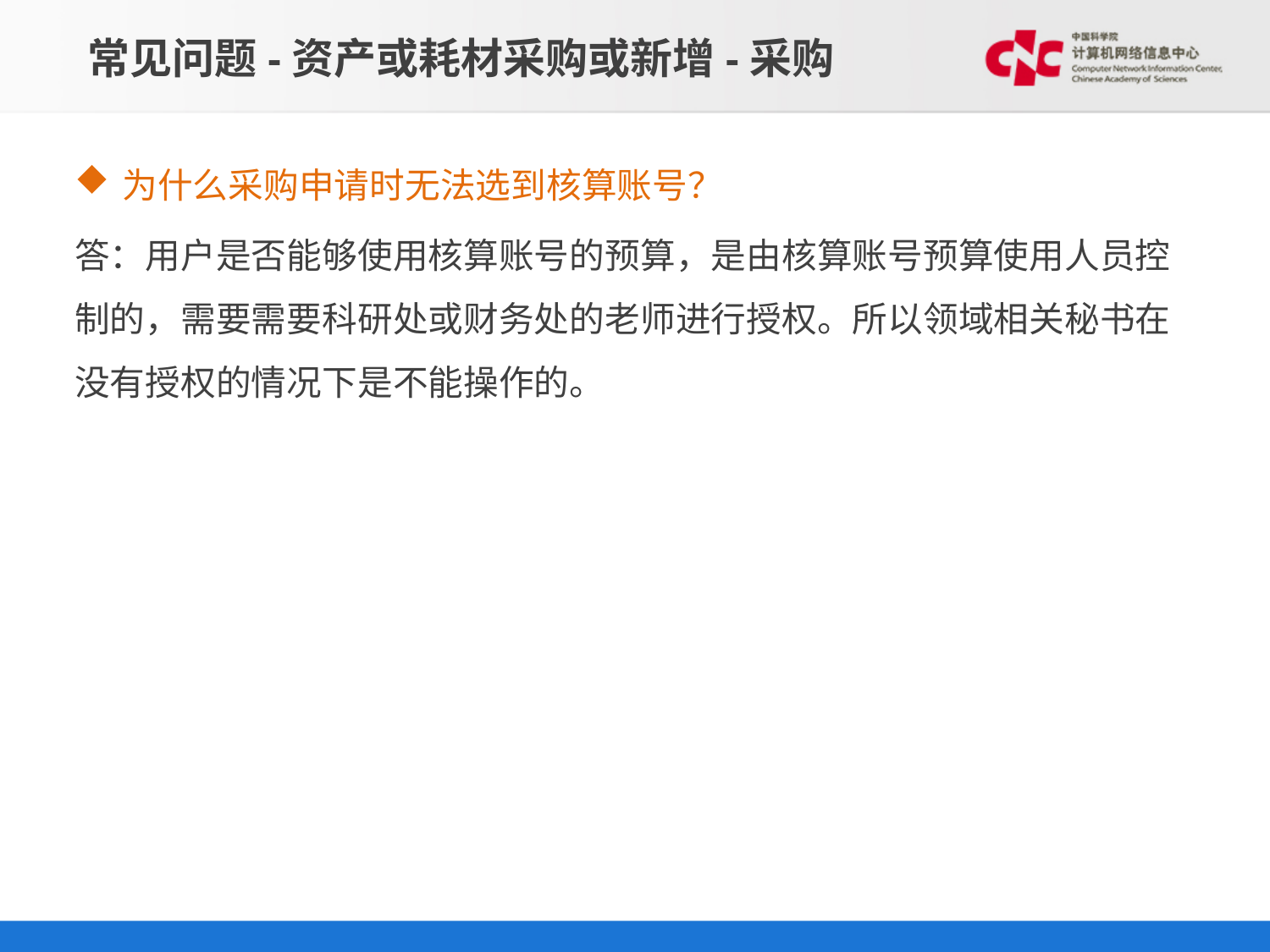

# 常见问题-资产或耗材采购或新增-采购
为什么采购申请时无法选到核算账号？
答：用户是否能够使用核算账号的预算，是由核算账号预算使用人员控制的，需要需要科研处或财务处的老师进行授权。所以领域相关秘书在没有授权的情况下是不能操作的。